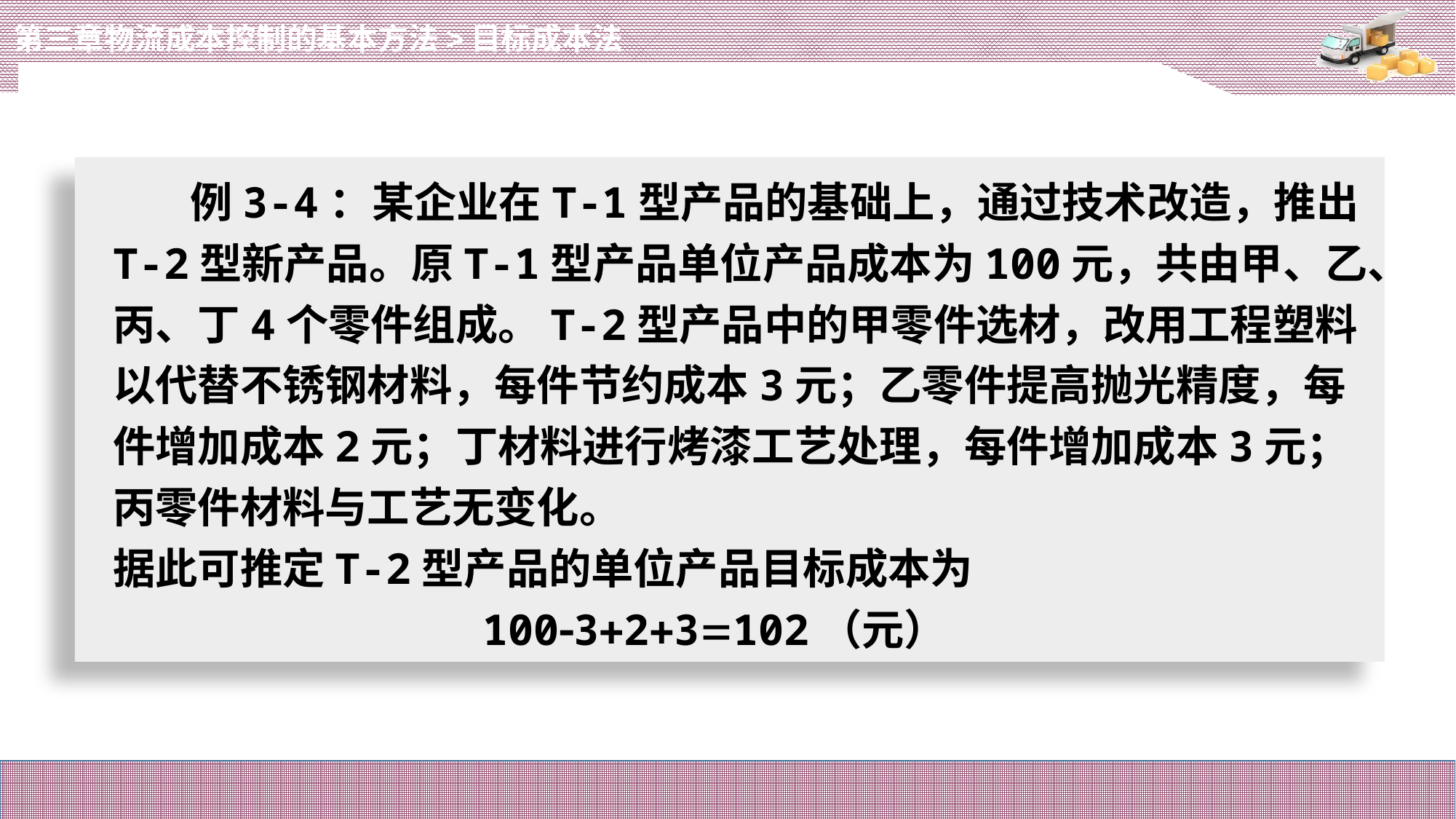

第三章物流成本控制的基本方法>目标成本法
# 例3-4：某企业在T-1型产品的基础上，通过技术改造，推出T-2型新产品。原T-1型产品单位产品成本为100元，共由甲、乙、丙、丁4个零件组成。T-2型产品中的甲零件选材，改用工程塑料以代替不锈钢材料，每件节约成本3元；乙零件提高抛光精度，每件增加成本2元；丁材料进行烤漆工艺处理，每件增加成本3元；丙零件材料与工艺无变化。 据此可推定T-2型产品的单位产品目标成本为 100−3+2+3=102（元）